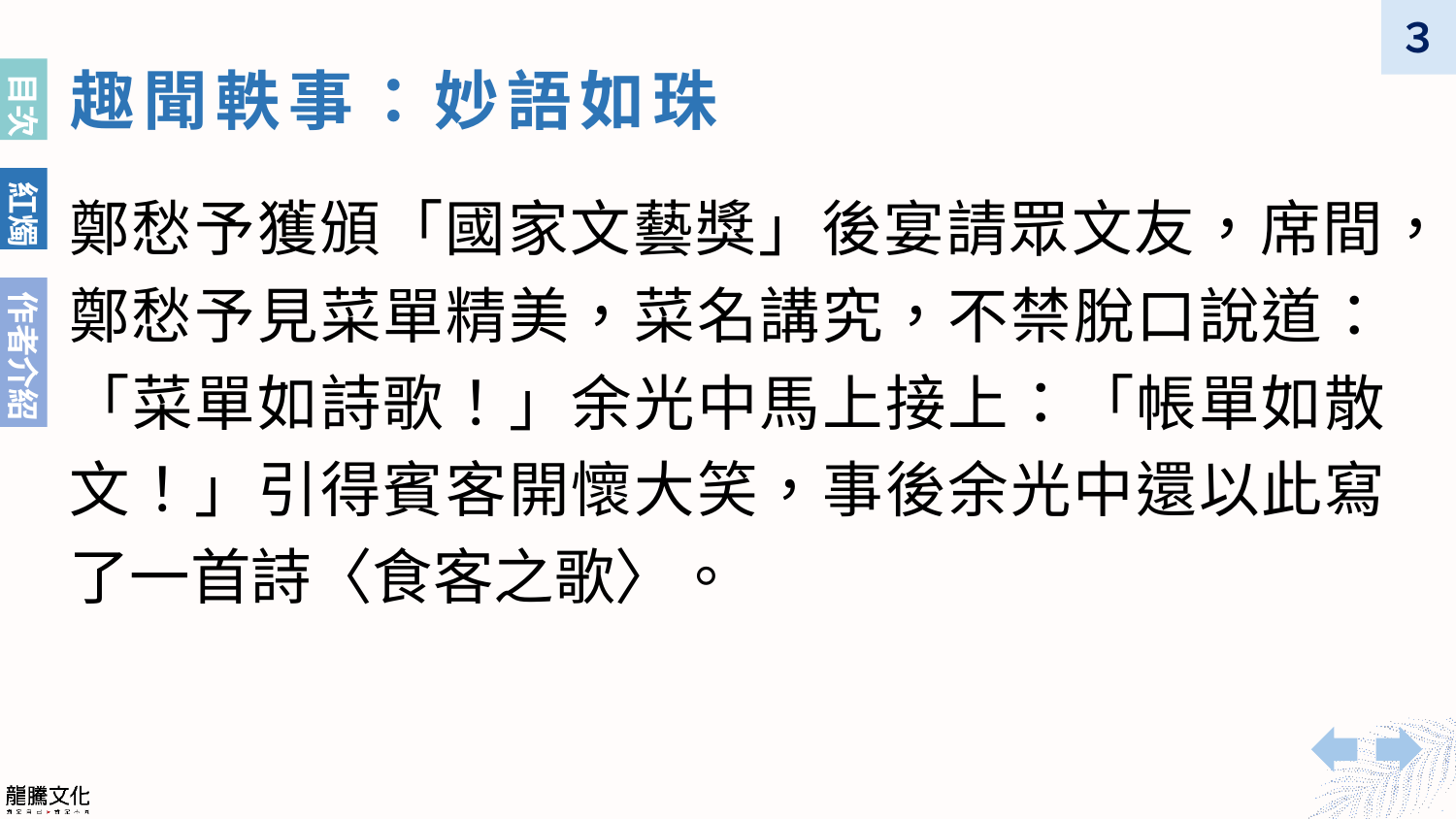

趣聞軼事：妙語如珠
鄭愁予獲頒「國家文藝獎」後宴請眾文友，席間，鄭愁予見菜單精美，菜名講究，不禁脫口說道：「菜單如詩歌！」余光中馬上接上：「帳單如散文！」引得賓客開懷大笑，事後余光中還以此寫了一首詩〈食客之歌〉。